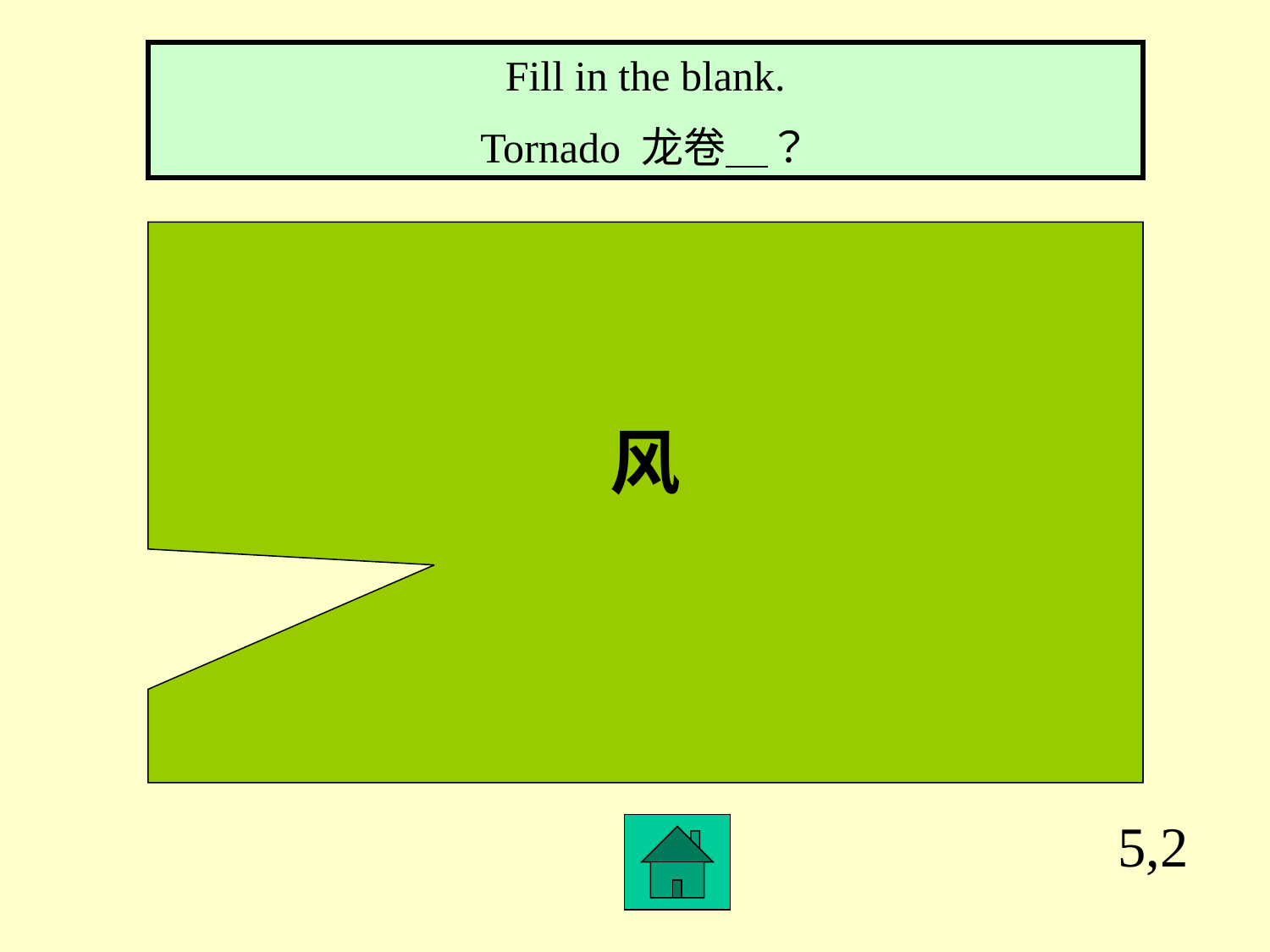

Fill in the blank.
Tornado 龙卷＿？
风

5,2